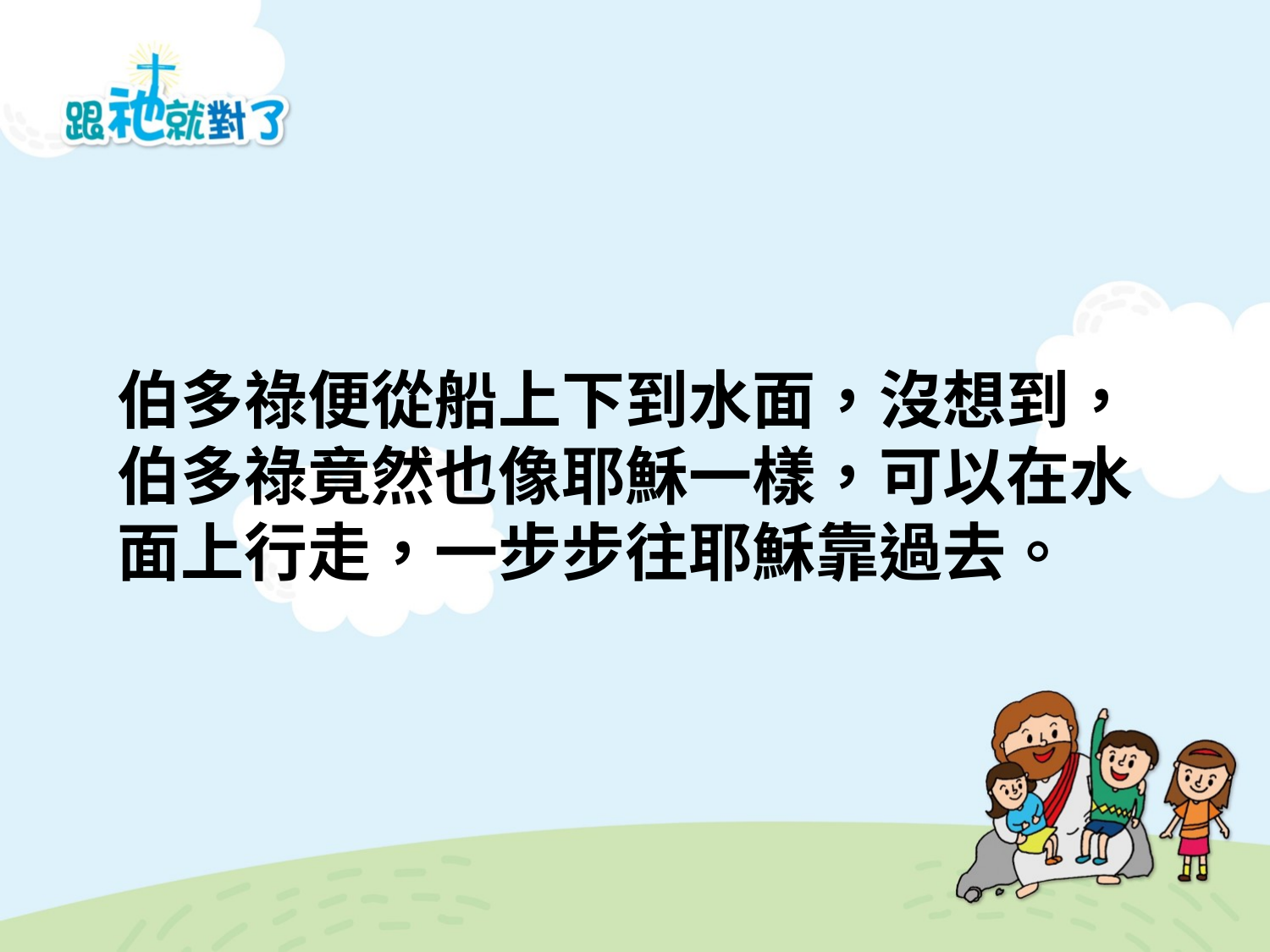

伯多祿便從船上下到水面，沒想到，伯多祿竟然也像耶穌一樣，可以在水面上行走，一步步往耶穌靠過去。